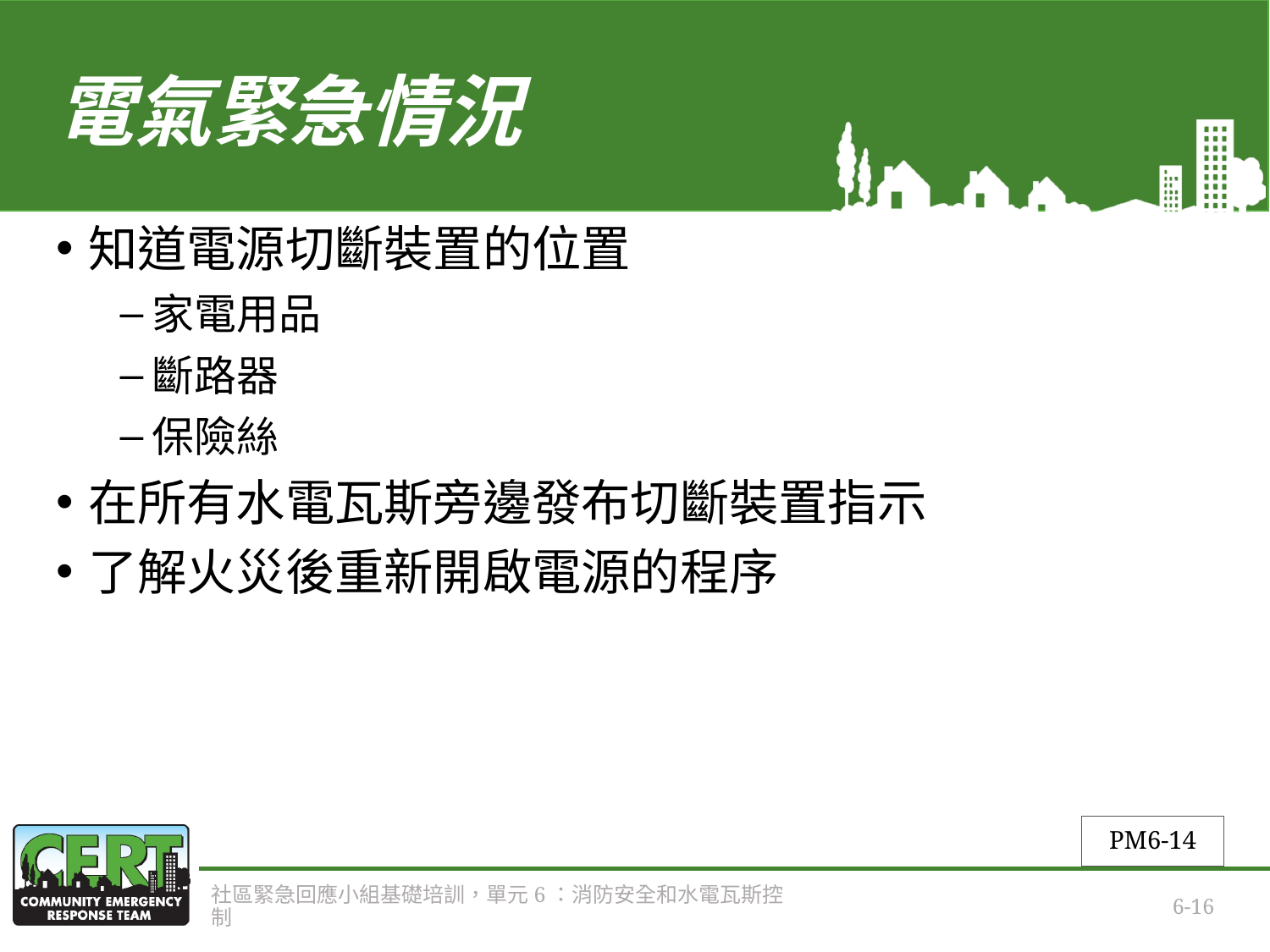

# 電氣緊急情況
知道電源切斷裝置的位置
家電用品
斷路器
保險絲
在所有水電瓦斯旁邊發布切斷裝置指示
了解火災後重新開啟電源的程序

PM6-14
社區緊急回應小組基礎培訓，單元6：消防安全和水電瓦斯控制
6-16